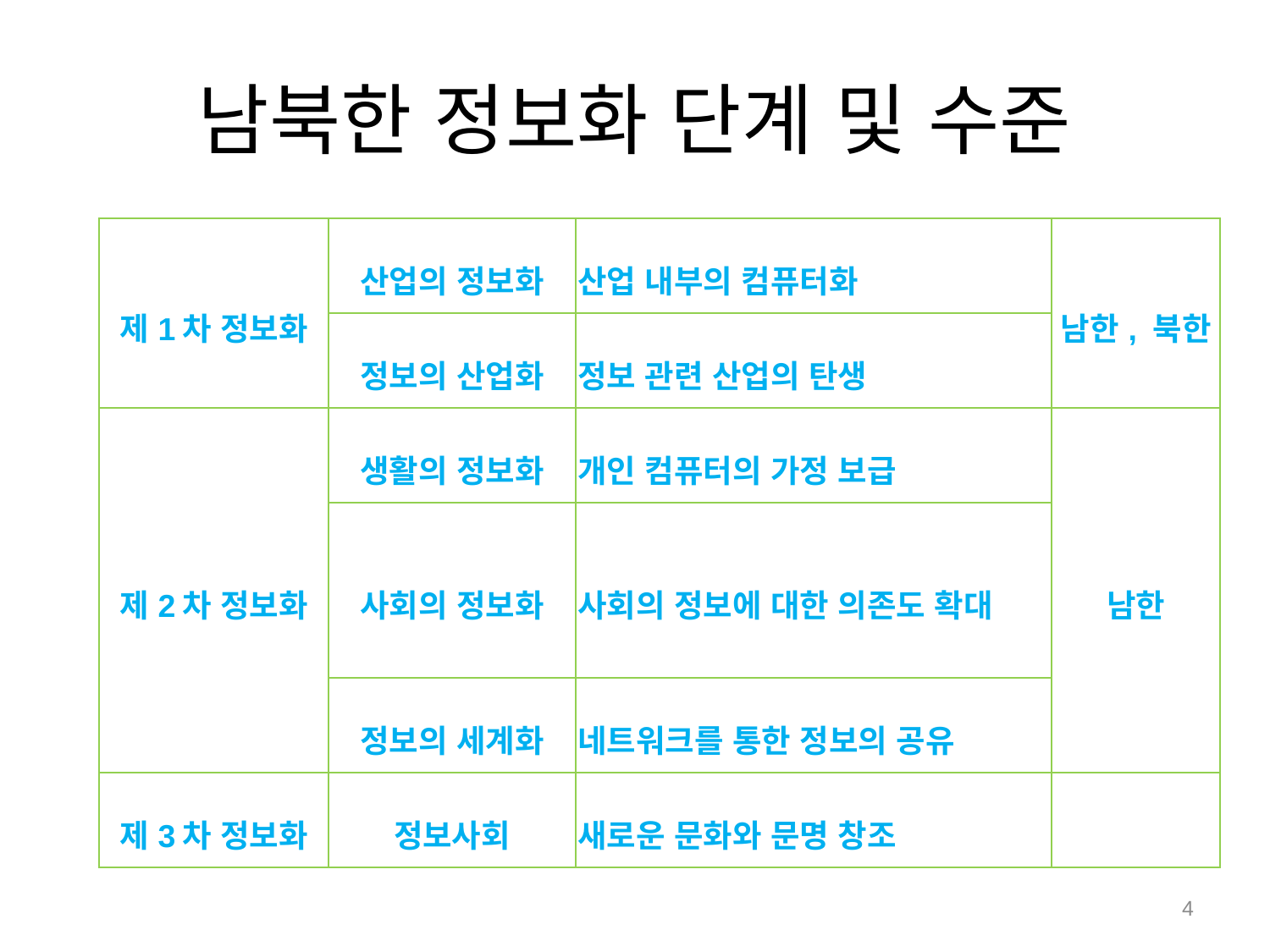

# 남북한 정보화 단계 및 수준
| 제1차 정보화 | 산업의 정보화 | 산업 내부의 컴퓨터화 | 남한, 북한 |
| --- | --- | --- | --- |
|  | 정보의 산업화 | 정보 관련 산업의 탄생 |  |
| 제2차 정보화 | 생활의 정보화 | 개인 컴퓨터의 가정 보급 | 남한 |
|  | 사회의 정보화 | 사회의 정보에 대한 의존도 확대 |  |
|  | 정보의 세계화 | 네트워크를 통한 정보의 공유 |  |
| 제3차 정보화 | 정보사회 | 새로운 문화와 문명 창조 |  |
4